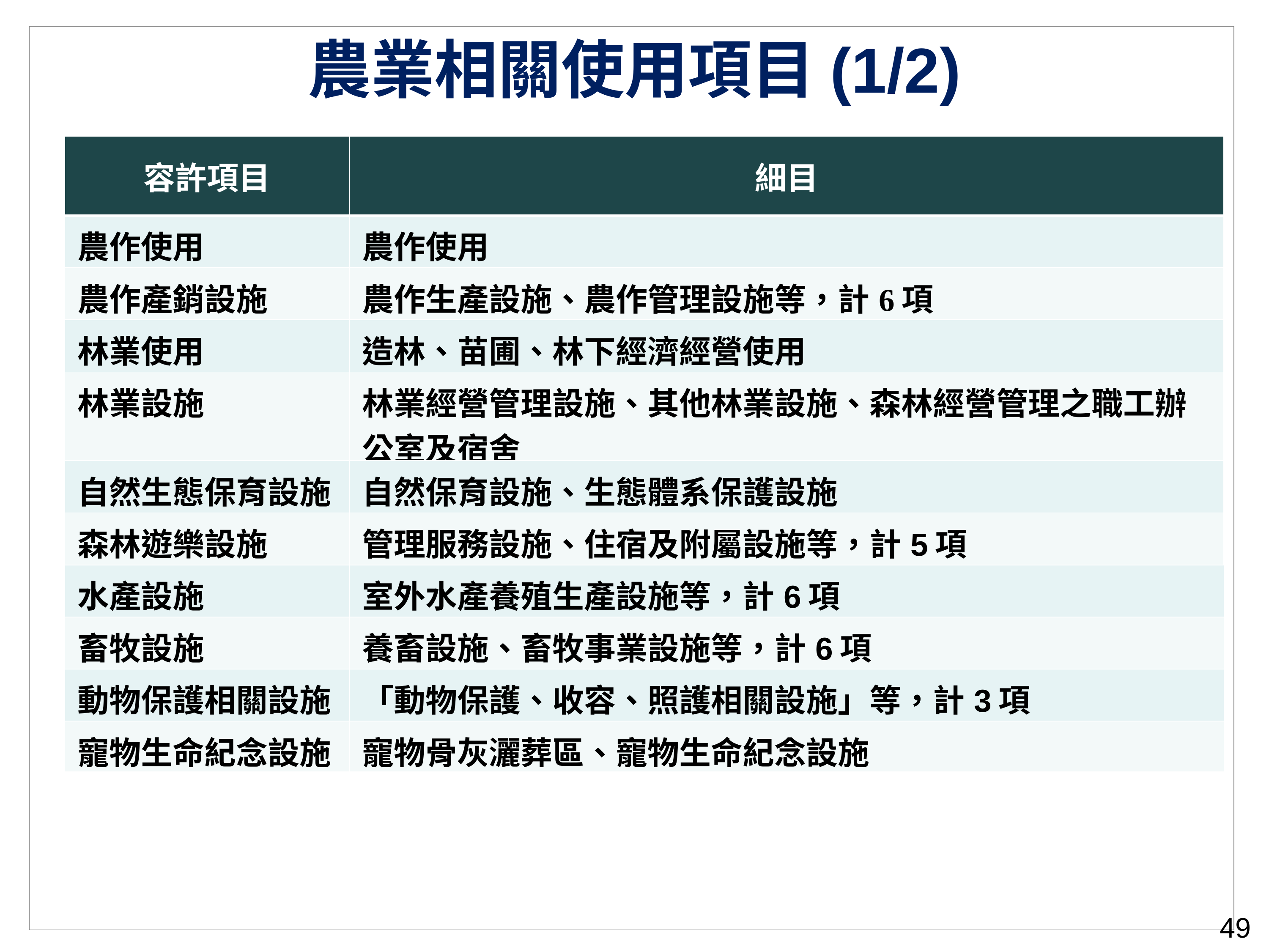

農業相關使用項目(1/2)
| 容許項目 | 細目 |
| --- | --- |
| 農作使用 | 農作使用 |
| 農作產銷設施 | 農作生產設施、農作管理設施等，計6項 |
| 林業使用 | 造林、苗圃、林下經濟經營使用 |
| 林業設施 | 林業經營管理設施、其他林業設施、森林經營管理之職工辦公室及宿舍 |
| 自然生態保育設施 | 自然保育設施、生態體系保護設施 |
| 森林遊樂設施 | 管理服務設施、住宿及附屬設施等，計5項 |
| 水產設施 | 室外水產養殖生產設施等，計6項 |
| 畜牧設施 | 養畜設施、畜牧事業設施等，計6項 |
| 動物保護相關設施 | 「動物保護、收容、照護相關設施」等，計3項 |
| 寵物生命紀念設施 | 寵物骨灰灑葬區、寵物生命紀念設施 |
49